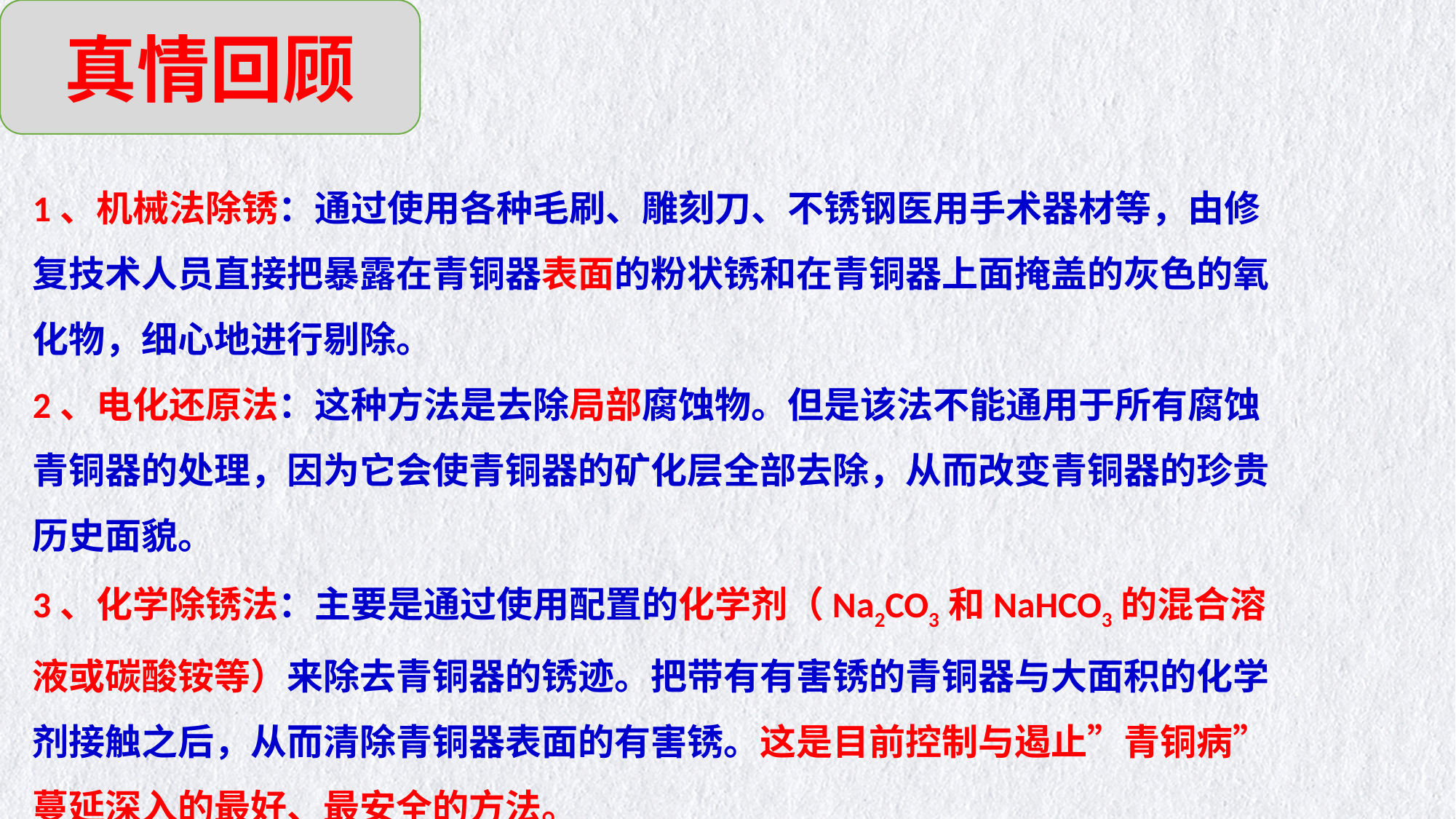

真情回顾
1、机械法除锈：通过使用各种毛刷、雕刻刀、不锈钢医用手术器材等，由修复技术人员直接把暴露在青铜器表面的粉状锈和在青铜器上面掩盖的灰色的氧化物，细心地进行剔除。
2、电化还原法：这种方法是去除局部腐蚀物。但是该法不能通用于所有腐蚀青铜器的处理，因为它会使青铜器的矿化层全部去除，从而改变青铜器的珍贵历史面貌。
3、化学除锈法：主要是通过使用配置的化学剂（Na2CO3和NaHCO3的混合溶液或碳酸铵等）来除去青铜器的锈迹。把带有有害锈的青铜器与大面积的化学剂接触之后，从而清除青铜器表面的有害锈。这是目前控制与遏止”青铜病”蔓延深入的最好、最安全的方法。